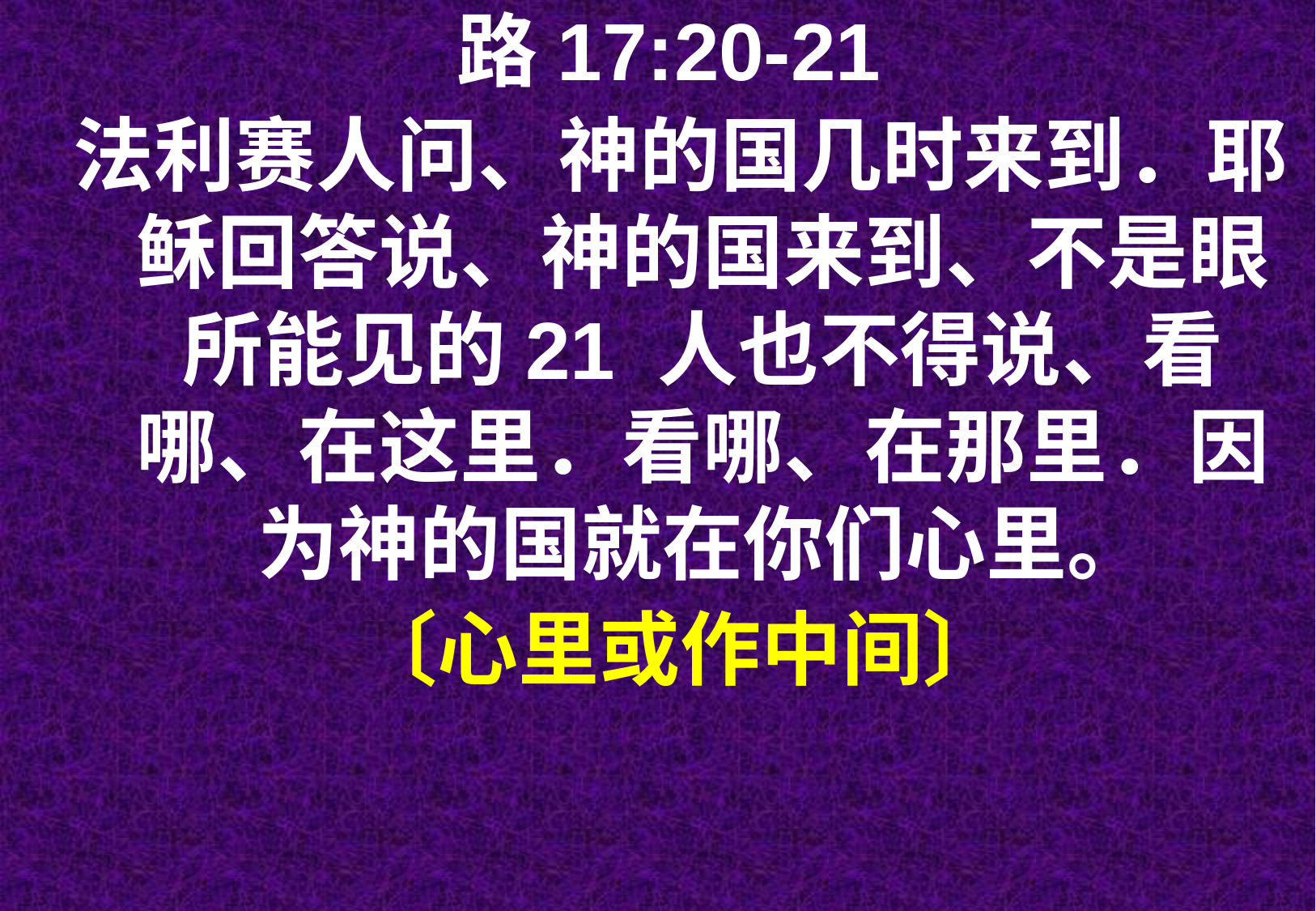

路17:20-21
法利赛人问、神的国几时来到．耶稣回答说、神的国来到、不是眼所能见的21 人也不得说、看哪、在这里．看哪、在那里．因为神的国就在你们心里。
〔心里或作中间〕